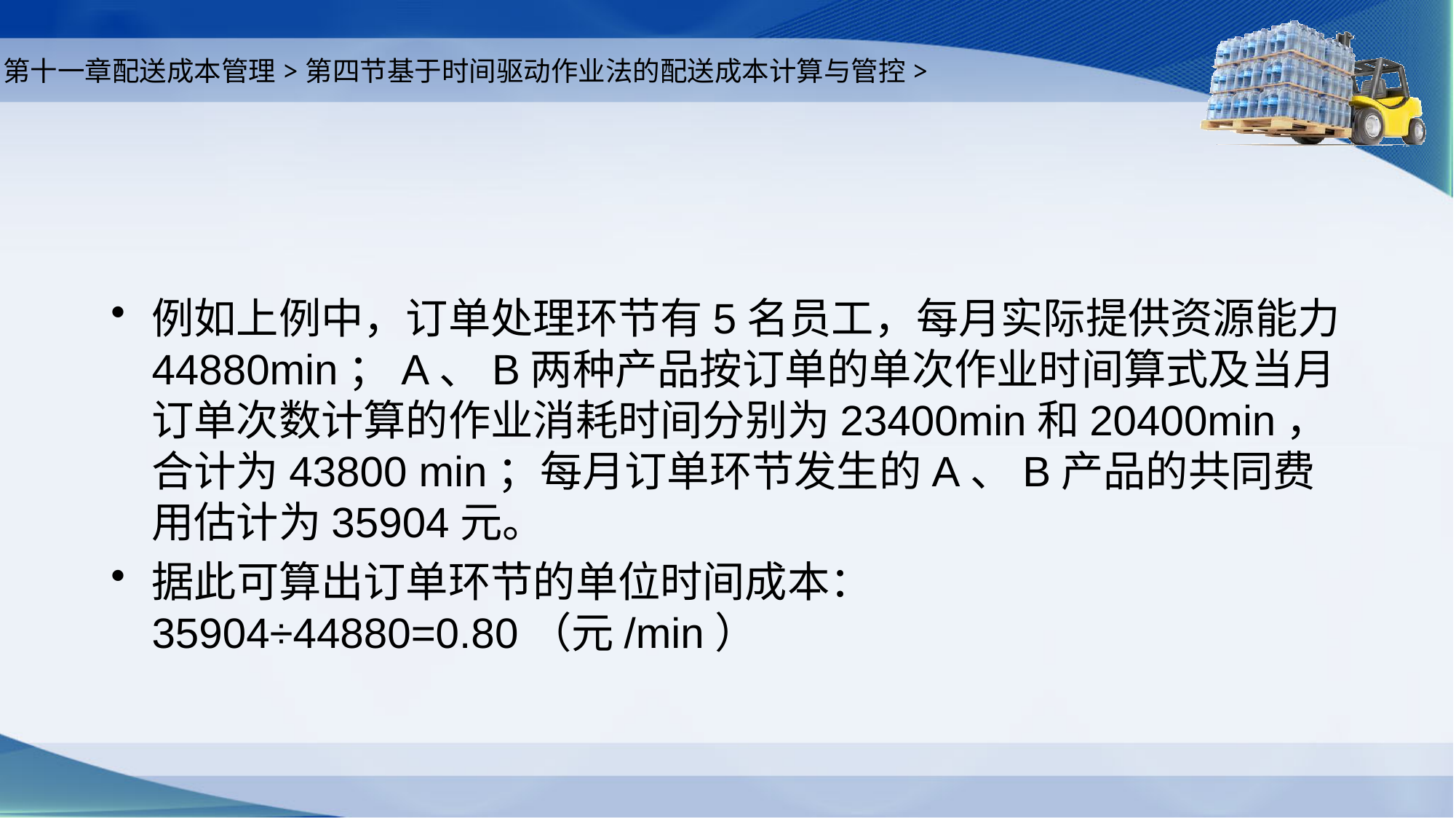

第十一章配送成本管理>第四节基于时间驱动作业法的配送成本计算与管控>
例如上例中，订单处理环节有5名员工，每月实际提供资源能力44880min；A、B两种产品按订单的单次作业时间算式及当月订单次数计算的作业消耗时间分别为23400min和20400min，合计为43800 min；每月订单环节发生的A、B产品的共同费用估计为35904元。
据此可算出订单环节的单位时间成本：
35904÷44880=0.80（元/min）